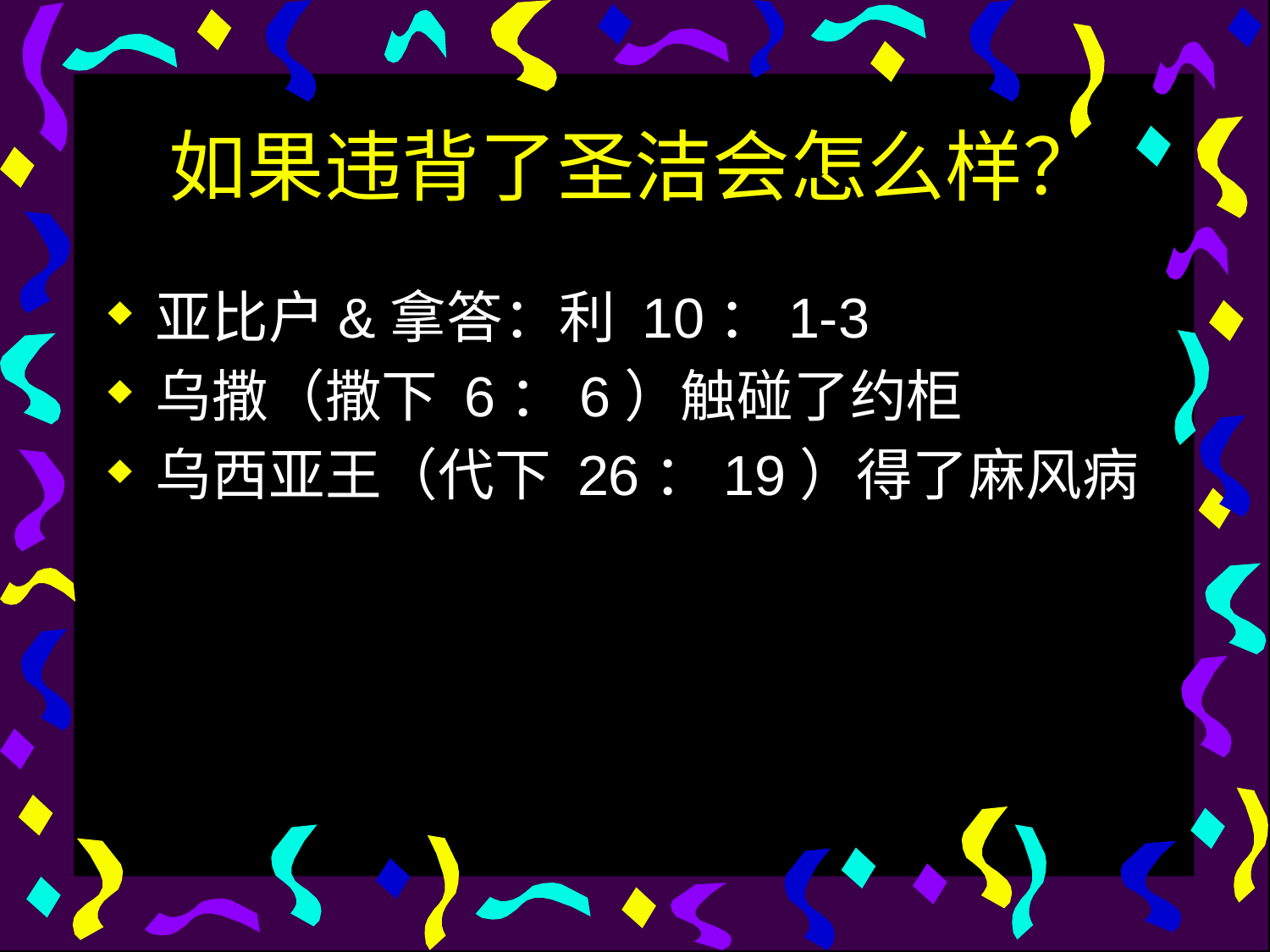

# 如果违背了圣洁会怎么样？
亚比户&拿答：利 10：1-3
乌撒（撒下 6：6）触碰了约柜
乌西亚王（代下 26：19）得了麻风病